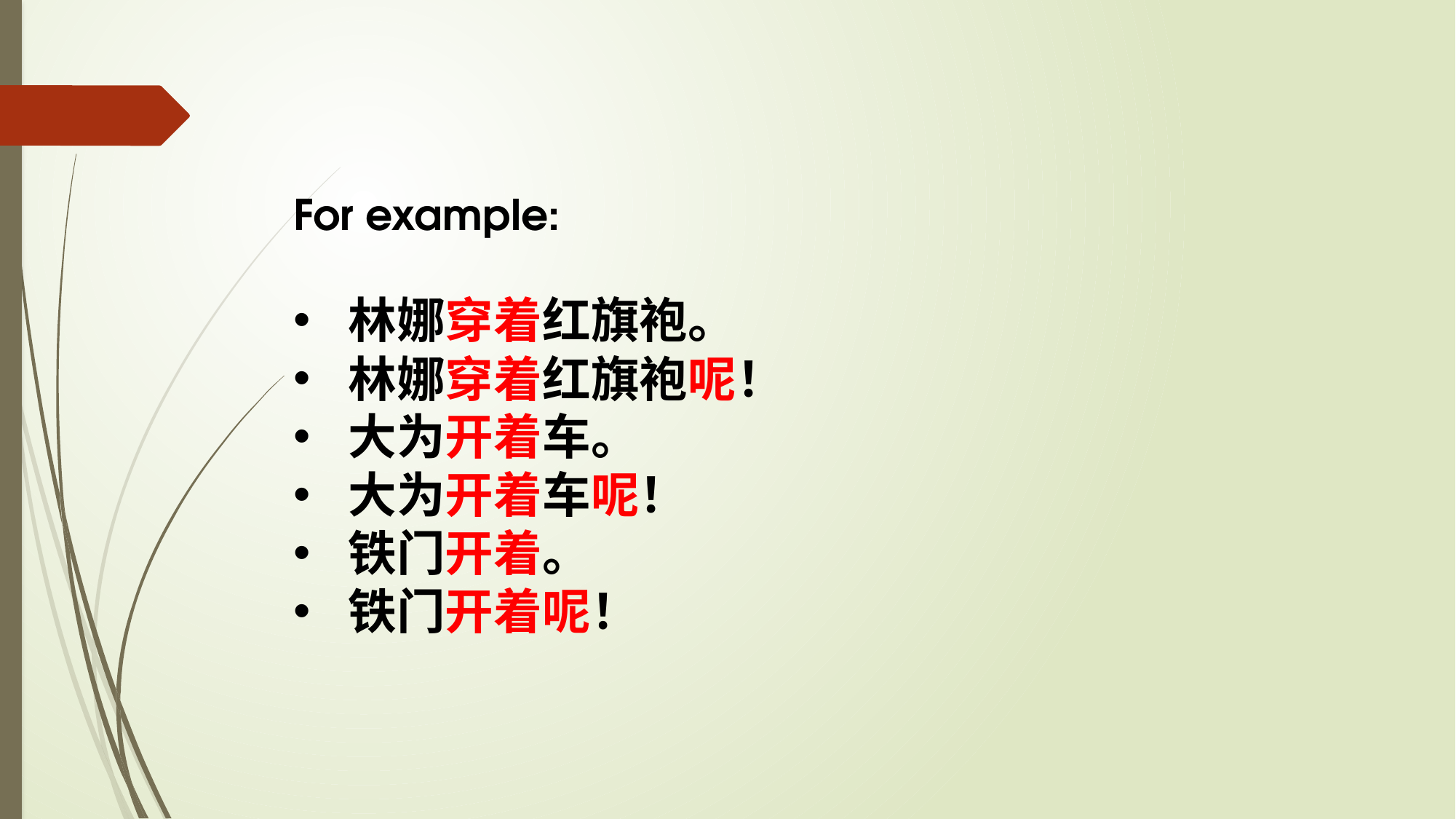

For example:

林娜穿着红旗袍。
林娜穿着红旗袍呢！
大为开着车。
大为开着车呢！
铁门开着。
铁门开着呢！